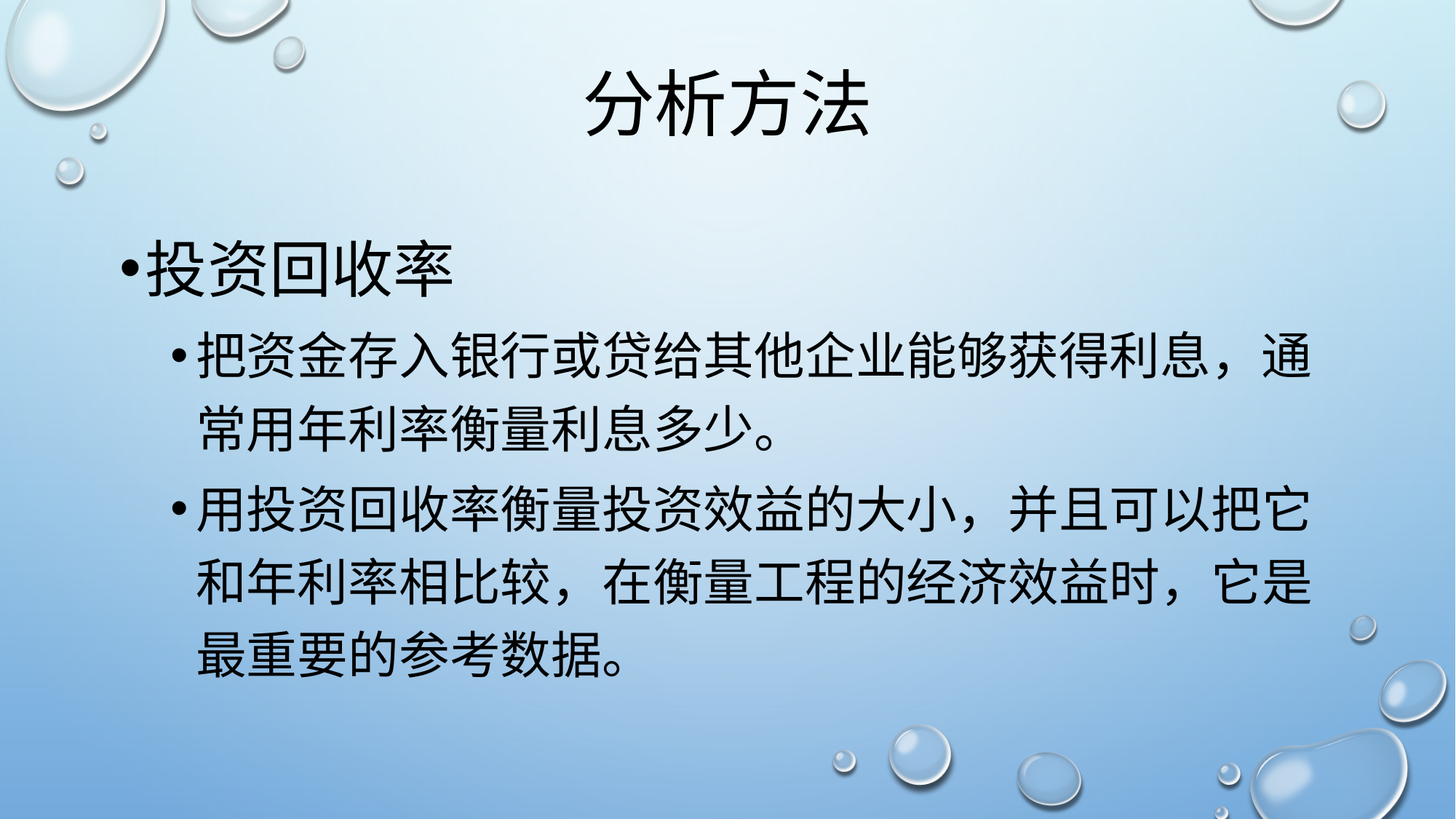

# 分析方法
投资回收率
把资金存入银行或贷给其他企业能够获得利息，通常用年利率衡量利息多少。
用投资回收率衡量投资效益的大小，并且可以把它和年利率相比较，在衡量工程的经济效益时，它是最重要的参考数据。